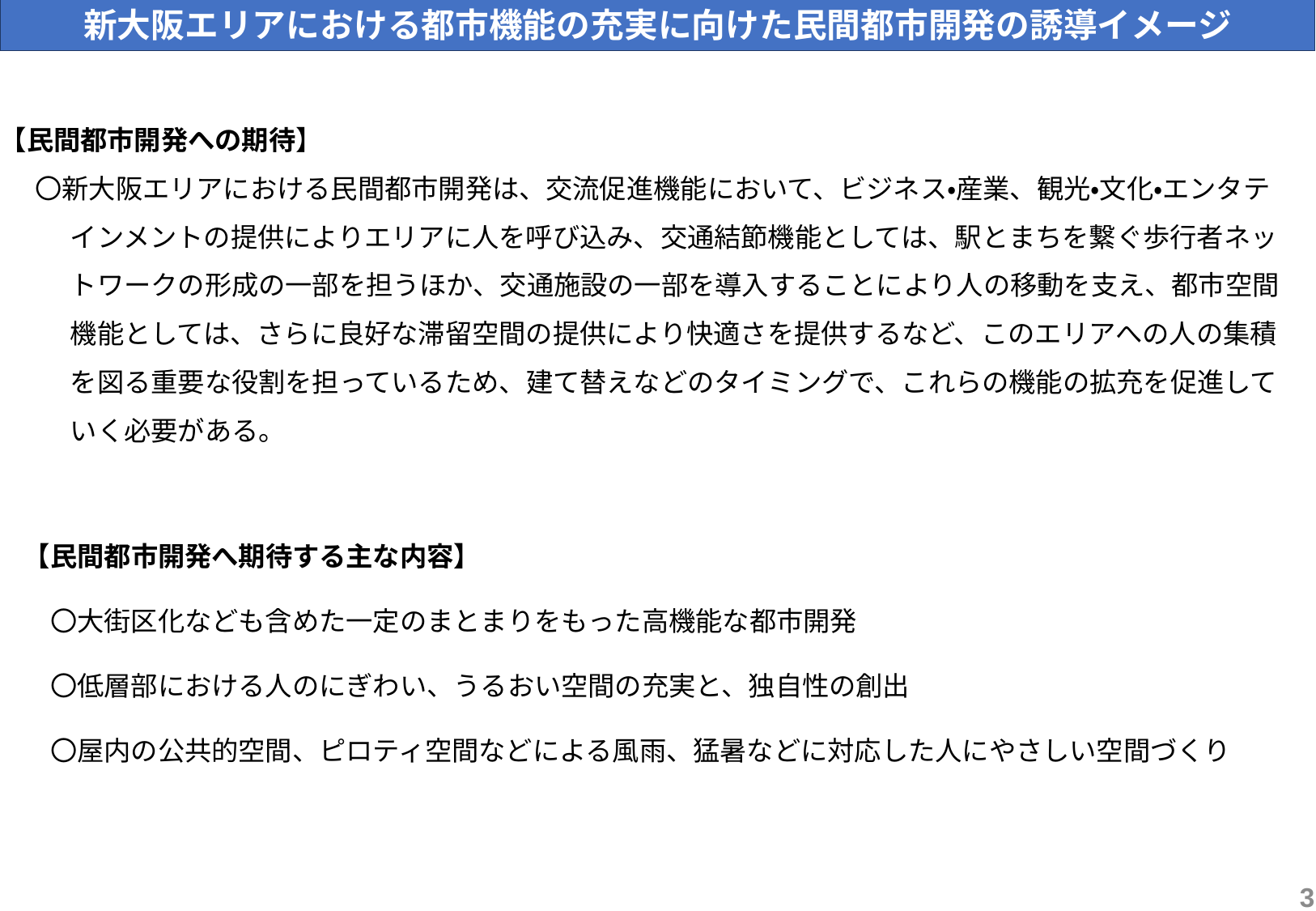

新大阪エリアにおける都市機能の充実に向けた民間都市開発の誘導イメージ
【民間都市開発への期待】
〇新大阪エリアにおける民間都市開発は、交流促進機能において、ビジネス・産業、観光・文化・エンタテインメントの提供によりエリアに人を呼び込み、交通結節機能としては、駅とまちを繋ぐ歩行者ネットワークの形成の一部を担うほか、交通施設の一部を導入することにより人の移動を支え、都市空間機能としては、さらに良好な滞留空間の提供により快適さを提供するなど、このエリアへの人の集積を図る重要な役割を担っているため、建て替えなどのタイミングで、これらの機能の拡充を促進していく必要がある。
【民間都市開発へ期待する主な内容】
　〇大街区化なども含めた一定のまとまりをもった高機能な都市開発
　〇低層部における人のにぎわい、うるおい空間の充実と、独自性の創出
　〇屋内の公共的空間、ピロティ空間などによる風雨、猛暑などに対応した人にやさしい空間づくり
3